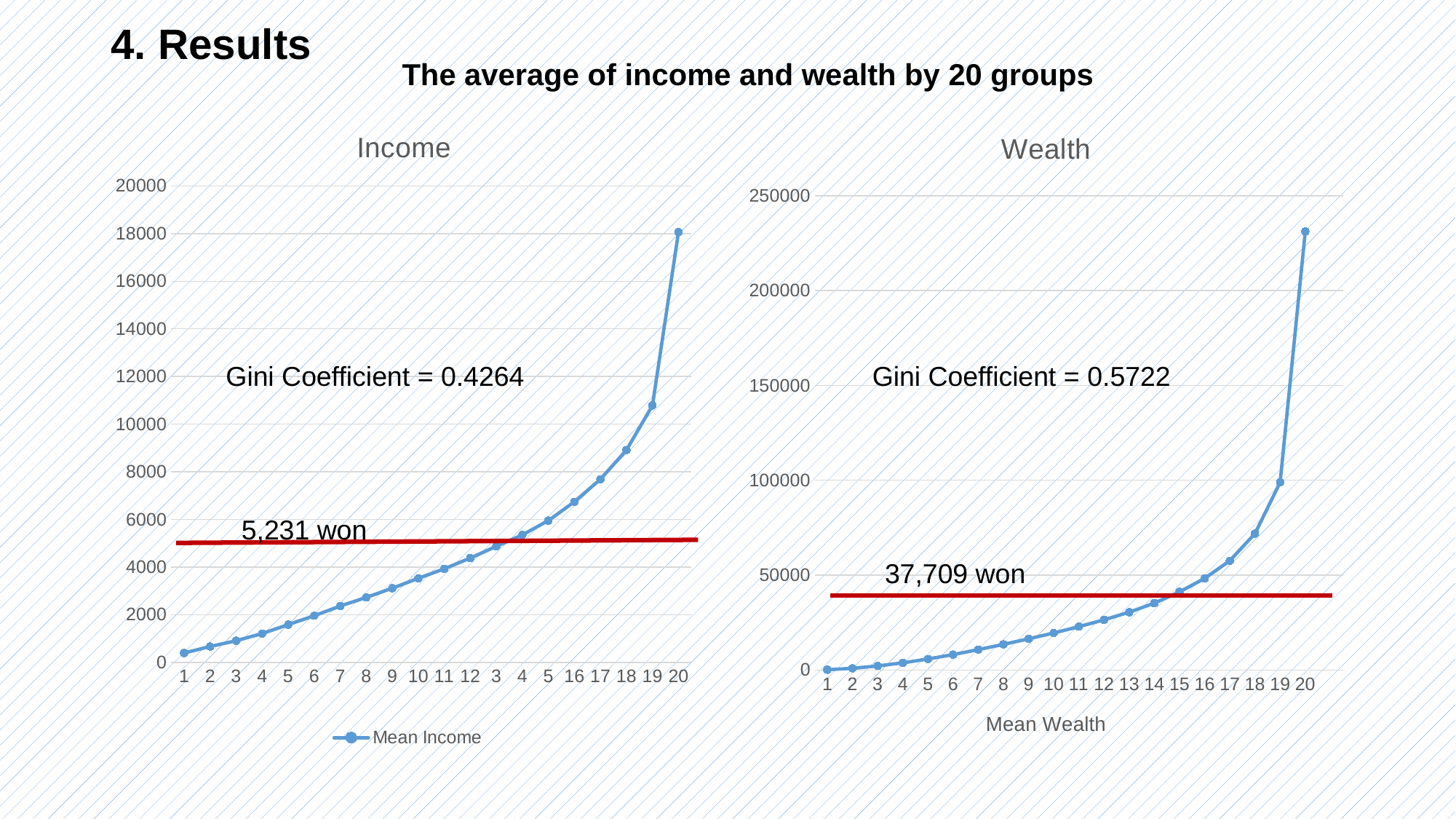

4. Results
The average of income and wealth by 20 groups

### Chart: Income

| Category | Mean Income |
|---|---|
| 1 | 391.4 |
| 2 | 660.8 |
| 3 | 904.6 |
| 4 | 1206.6 |
| 5 | 1580.2 |
| 6 | 1953.8 |
| 7 | 2361.8 |
| 8 | 2723.2 |
| 9 | 3108.8 |
| 10 | 3524.1 |
| 11 | 3924.8 |
| 12 | 4375.4 |
| 3 | 4869.1 |
| 4 | 5348.3 |
| 5 | 5948.3 |
| 16 | 6738.6 |
| 17 | 7687.5 |
| 18 | 8909.8 |
| 19 | 10786.3 |
| 20 | 18066.1 |

### Chart: Wealth

| Category | 계열 1 |
|---|---|
| 1 | 158.5 |
| 2 | 897.3 |
| 3 | 2133.0 |
| 4 | 3780.8 |
| 5 | 5820.4 |
| 6 | 8114.6 |
| 7 | 10747.9 |
| 8 | 13526.6 |
| 9 | 16447.9 |
| 10 | 19517.9 |
| 11 | 22860.3 |
| 12 | 26462.7 |
| 13 | 30470.6 |
| 14 | 35242.5 |
| 15 | 41167.8 |
| 16 | 48288.0 |
| 17 | 57615.0 |
| 18 | 71926.9 |
| 19 | 98925.1 |
| 20 | 231169.1 |
|  | None |

Gini Coefficient = 0.4264
Gini Coefficient = 0.5722
5,231 won
37,709 won